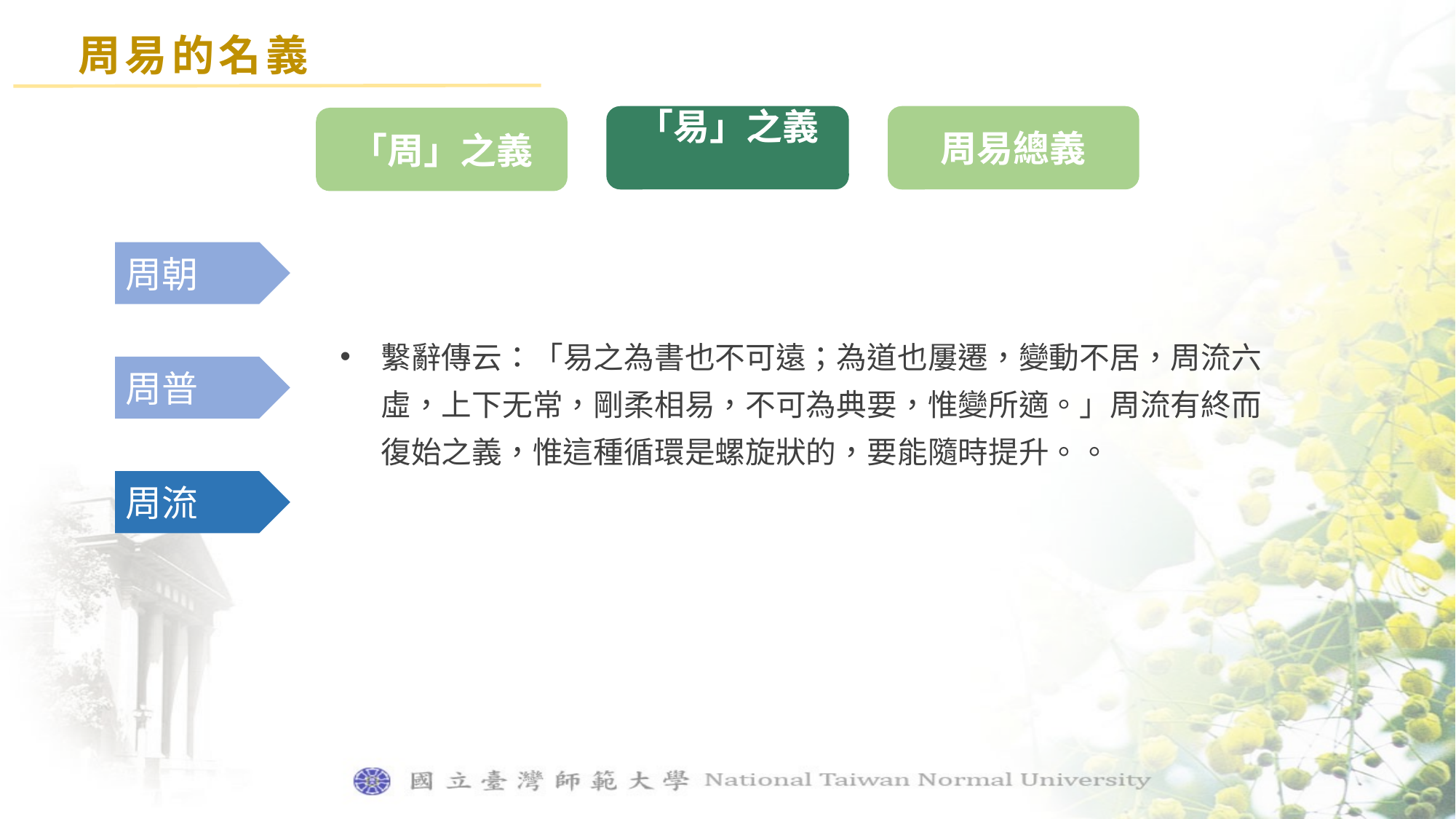

周易的名義
周易總義
「易」之義
「周」之義
周朝
繫辭傳云：「易之為書也不可遠；為道也屢遷，變動不居，周流六虛，上下无常，剛柔相易，不可為典要，惟變所適。」周流有終而復始之義，惟這種循環是螺旋狀的，要能隨時提升。。
周普
周流